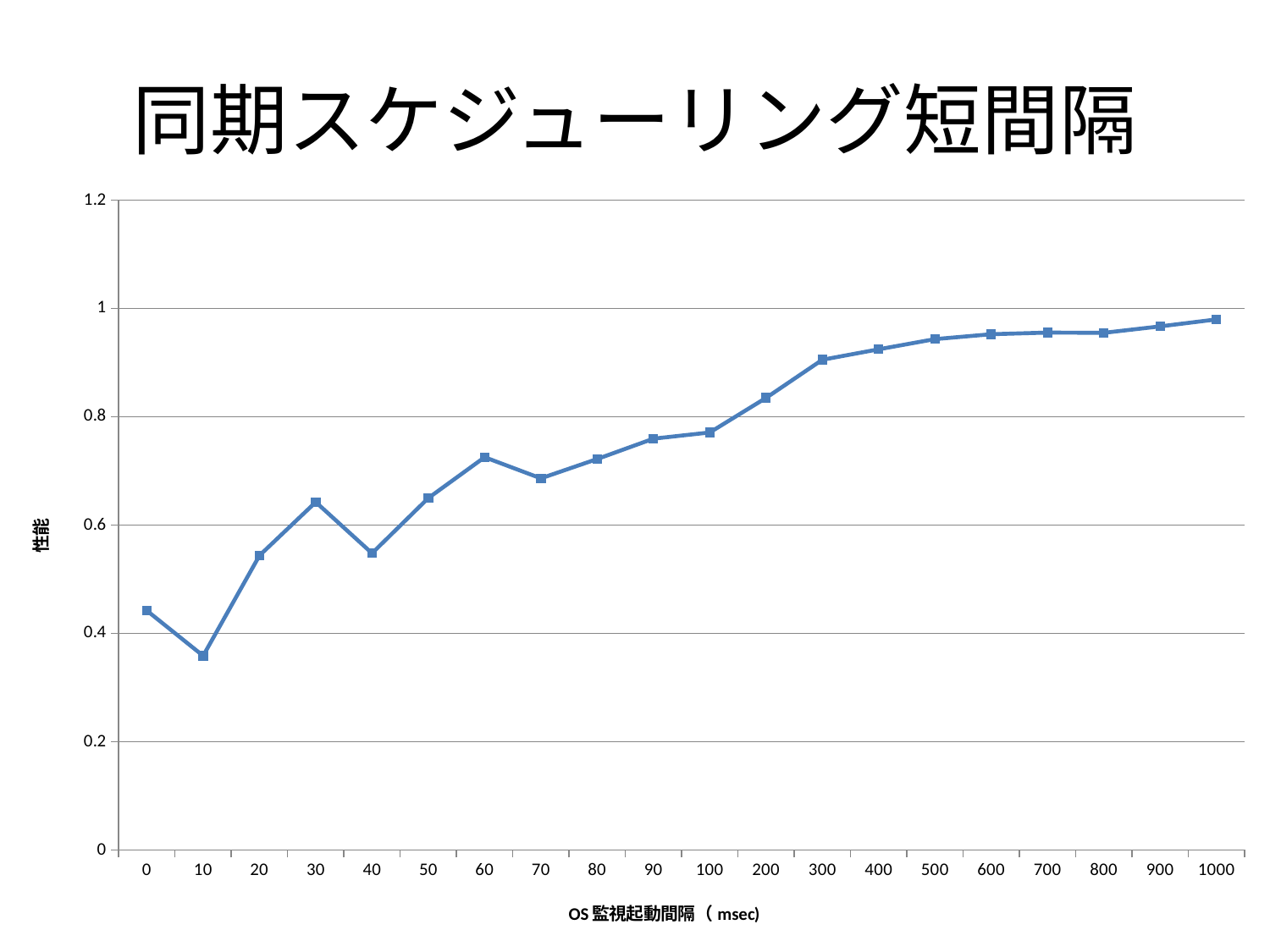

# 同期スケジューリング短間隔

### Chart

| Category |  |
|---|---|
| 0 | 0.4419112899544255 |
| 10 | 0.35851378353813634 |
| 20 | 0.5437571547656952 |
| 30 | 0.6424658962638345 |
| 40 | 0.5480382006399012 |
| 50 | 0.6499342248845115 |
| 60 | 0.7254066354156955 |
| 70 | 0.6863723816724832 |
| 80 | 0.7220753024688463 |
| 90 | 0.7595975023087598 |
| 100 | 0.7710967188308874 |
| 200 | 0.8349323759321017 |
| 300 | 0.9053329805848921 |
| 400 | 0.9246015039378648 |
| 500 | 0.943441232420984 |
| 600 | 0.9525119946824394 |
| 700 | 0.9555753140966604 |
| 800 | 0.9550969912132501 |
| 900 | 0.9670045416222169 |
| 1000 | 0.9798731957840829 |